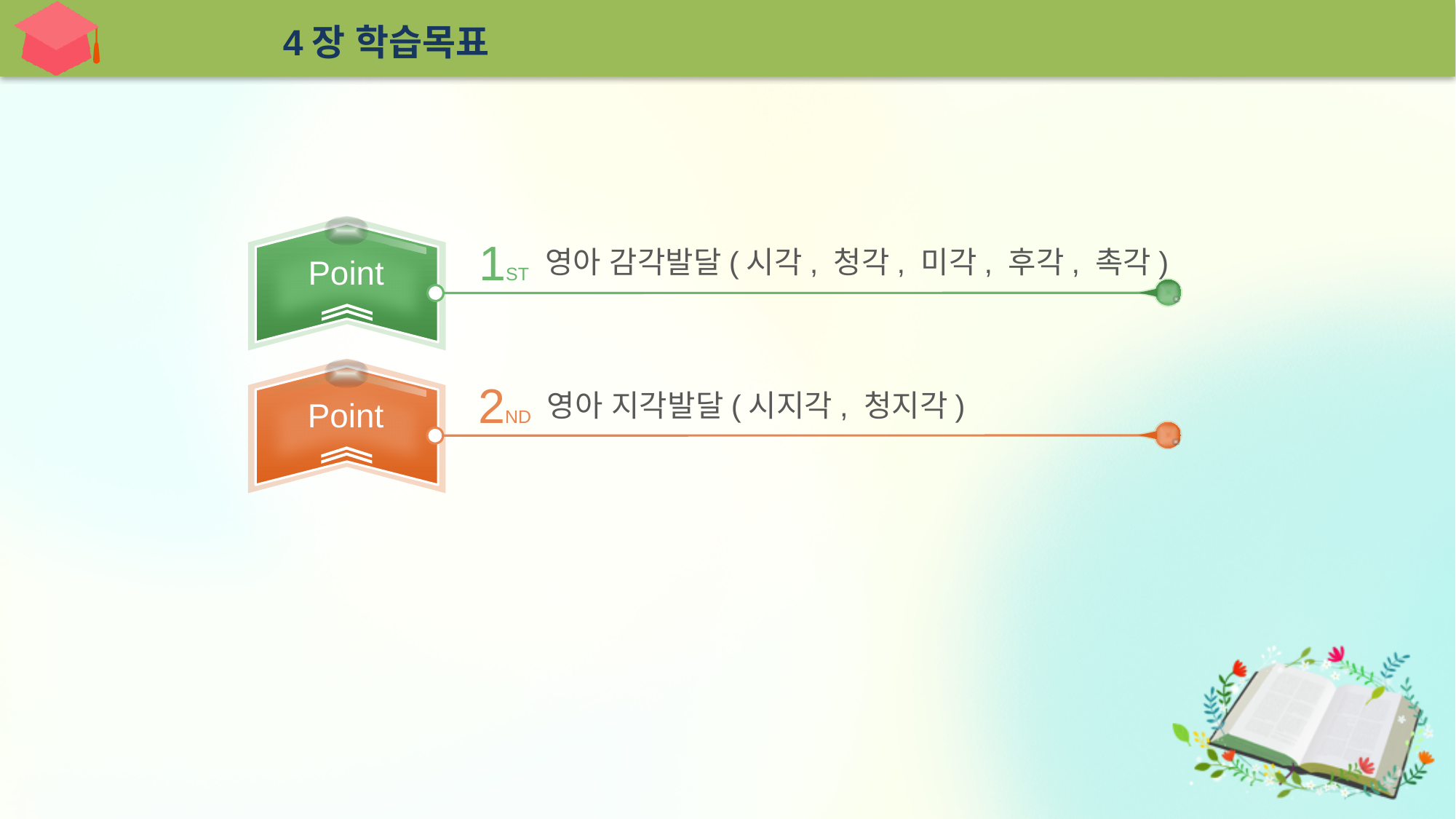

4장 학습목표

1ST
영아 감각발달(시각, 청각, 미각, 후각, 촉각)
Point

2ND
영아 지각발달(시지각, 청지각)
Point